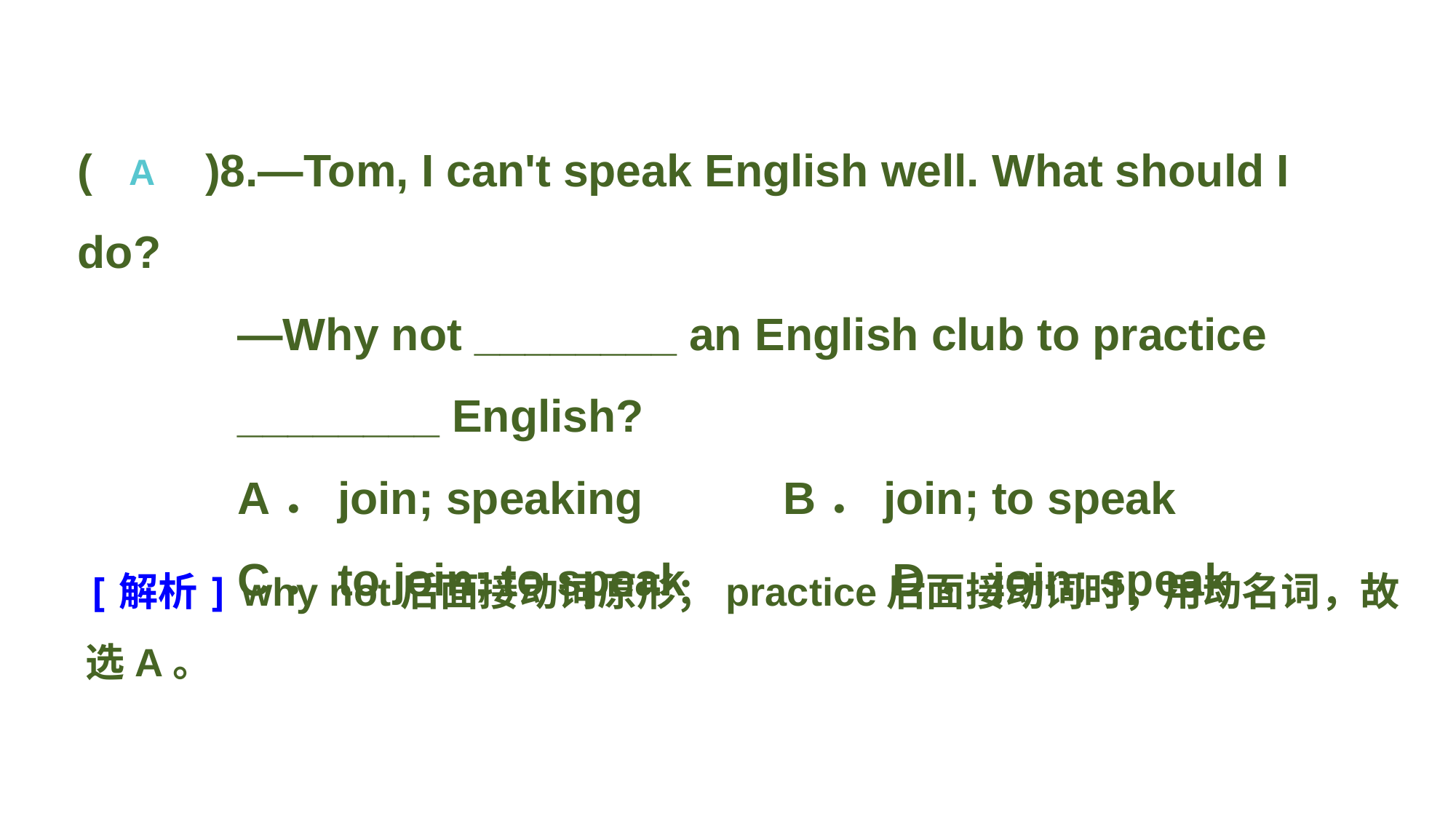

(　　)8.—Tom, I can't speak English well. What should I do?
—Why not ________ an English club to practice ________ English?
A．join; speaking  		B．join; to speak
C．to join; to speak   		D．join; speak

A
[解析] why not后面接动词原形；practice后面接动词时，用动名词，故选A。